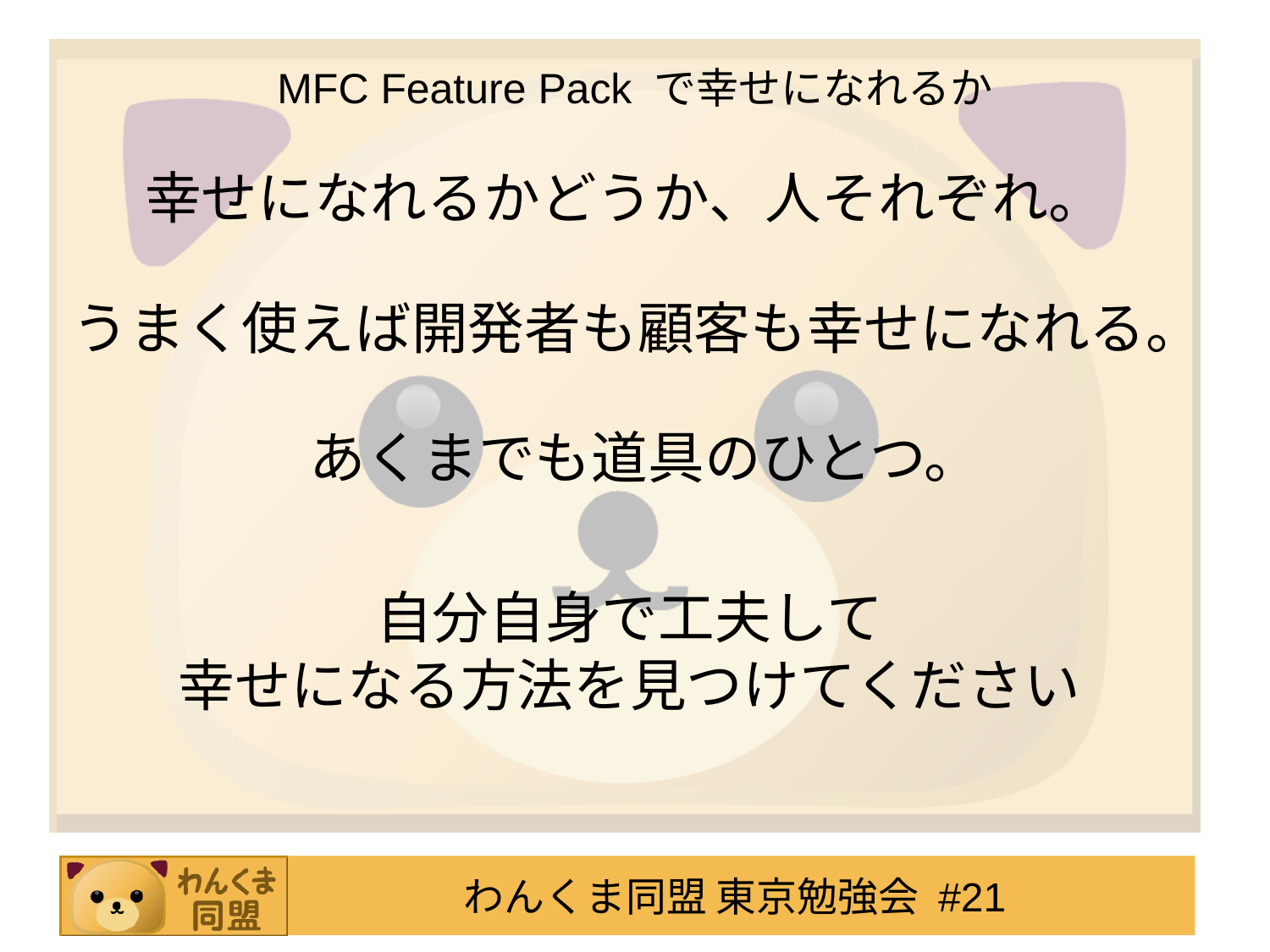

# MFC Feature Pack で幸せになれるか
幸せになれるかどうか、人それぞれ。
うまく使えば開発者も顧客も幸せになれる。
あくまでも道具のひとつ。
自分自身で工夫して
幸せになる方法を見つけてください